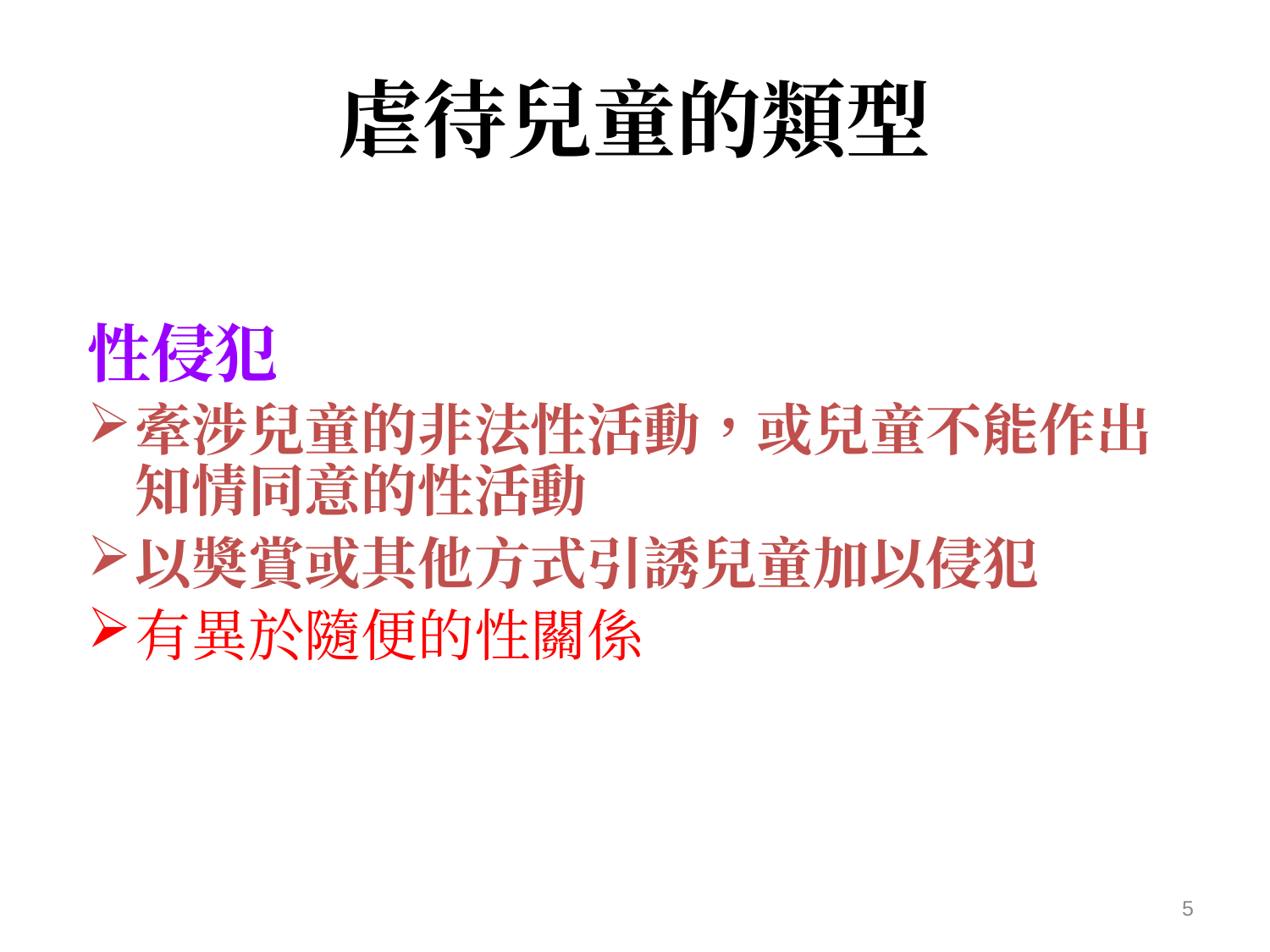

# 虐待兒童的類型
性侵犯
牽涉兒童的非法性活動，或兒童不能作出知情同意的性活動
以奬賞或其他方式引誘兒童加以侵犯
有異於隨便的性關係

5